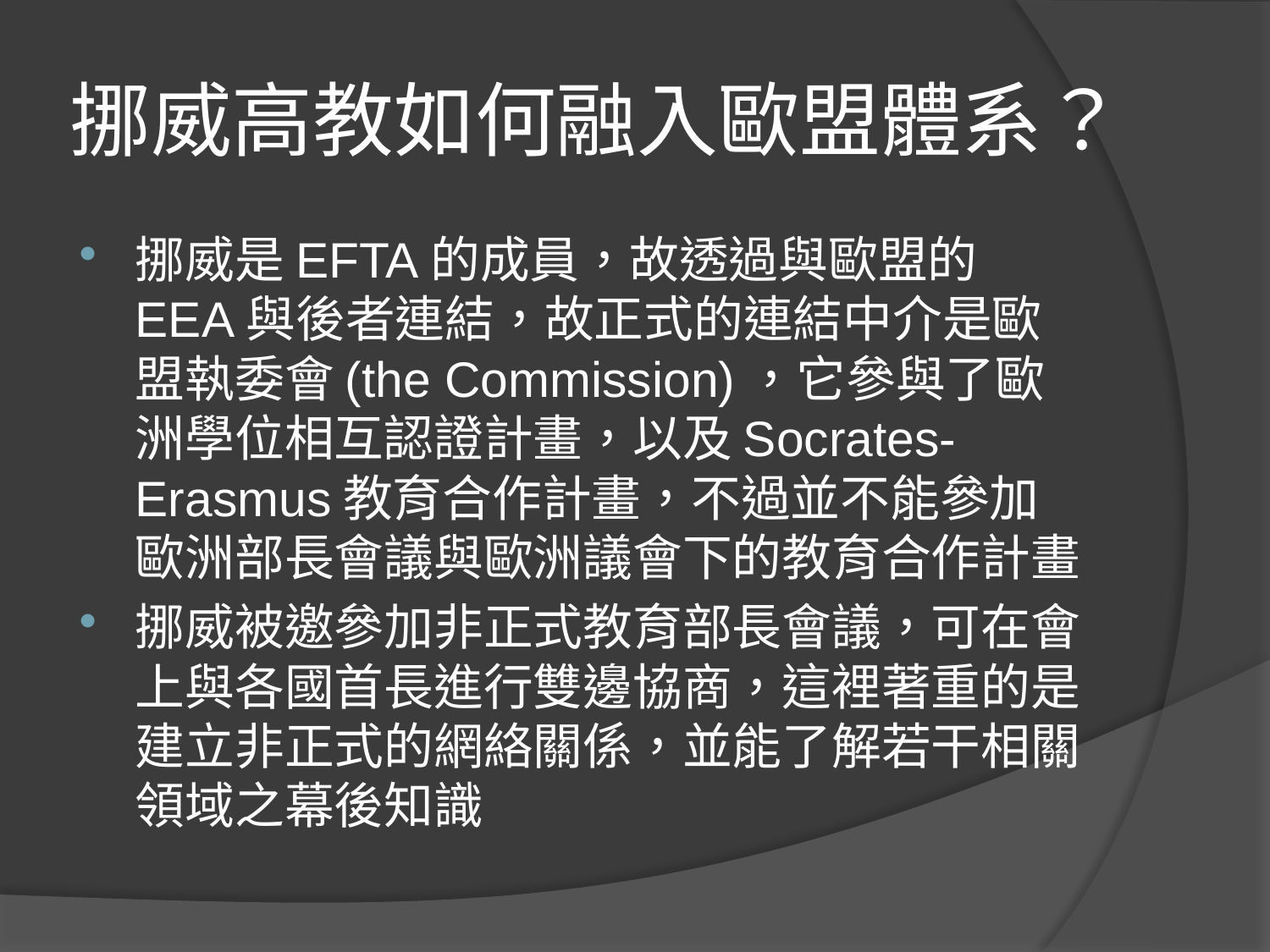

# 挪威高教如何融入歐盟體系？
挪威是EFTA的成員，故透過與歐盟的EEA與後者連結，故正式的連結中介是歐盟執委會(the Commission)，它參與了歐洲學位相互認證計畫，以及Socrates-Erasmus教育合作計畫，不過並不能參加歐洲部長會議與歐洲議會下的教育合作計畫
挪威被邀參加非正式教育部長會議，可在會上與各國首長進行雙邊協商，這裡著重的是建立非正式的網絡關係，並能了解若干相關領域之幕後知識